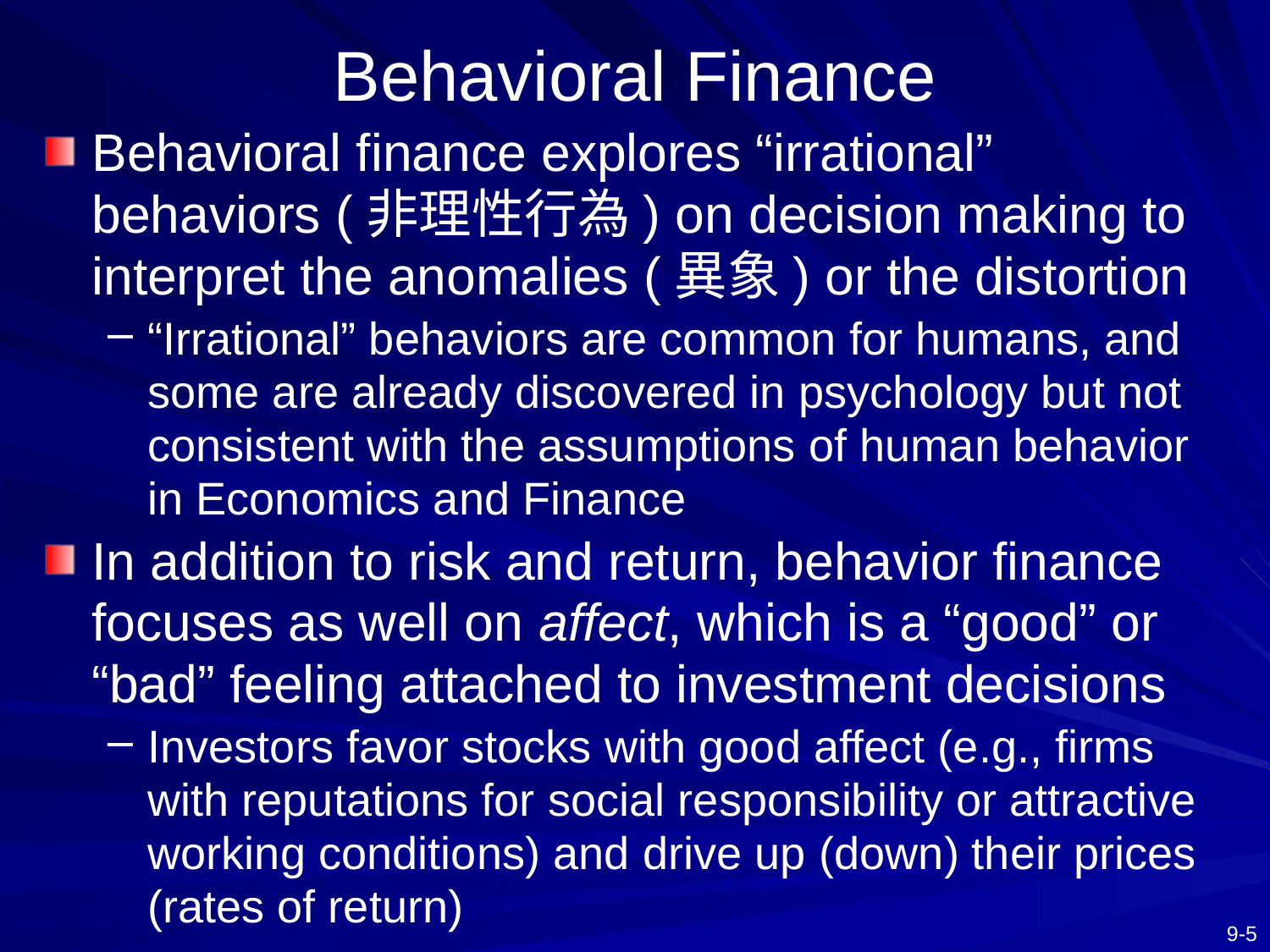

# Behavioral Finance
Behavioral finance explores “irrational” behaviors (非理性行為) on decision making to interpret the anomalies (異象) or the distortion
“Irrational” behaviors are common for humans, and some are already discovered in psychology but not consistent with the assumptions of human behavior in Economics and Finance
In addition to risk and return, behavior finance focuses as well on affect, which is a “good” or “bad” feeling attached to investment decisions
Investors favor stocks with good affect (e.g., firms with reputations for social responsibility or attractive working conditions) and drive up (down) their prices (rates of return)